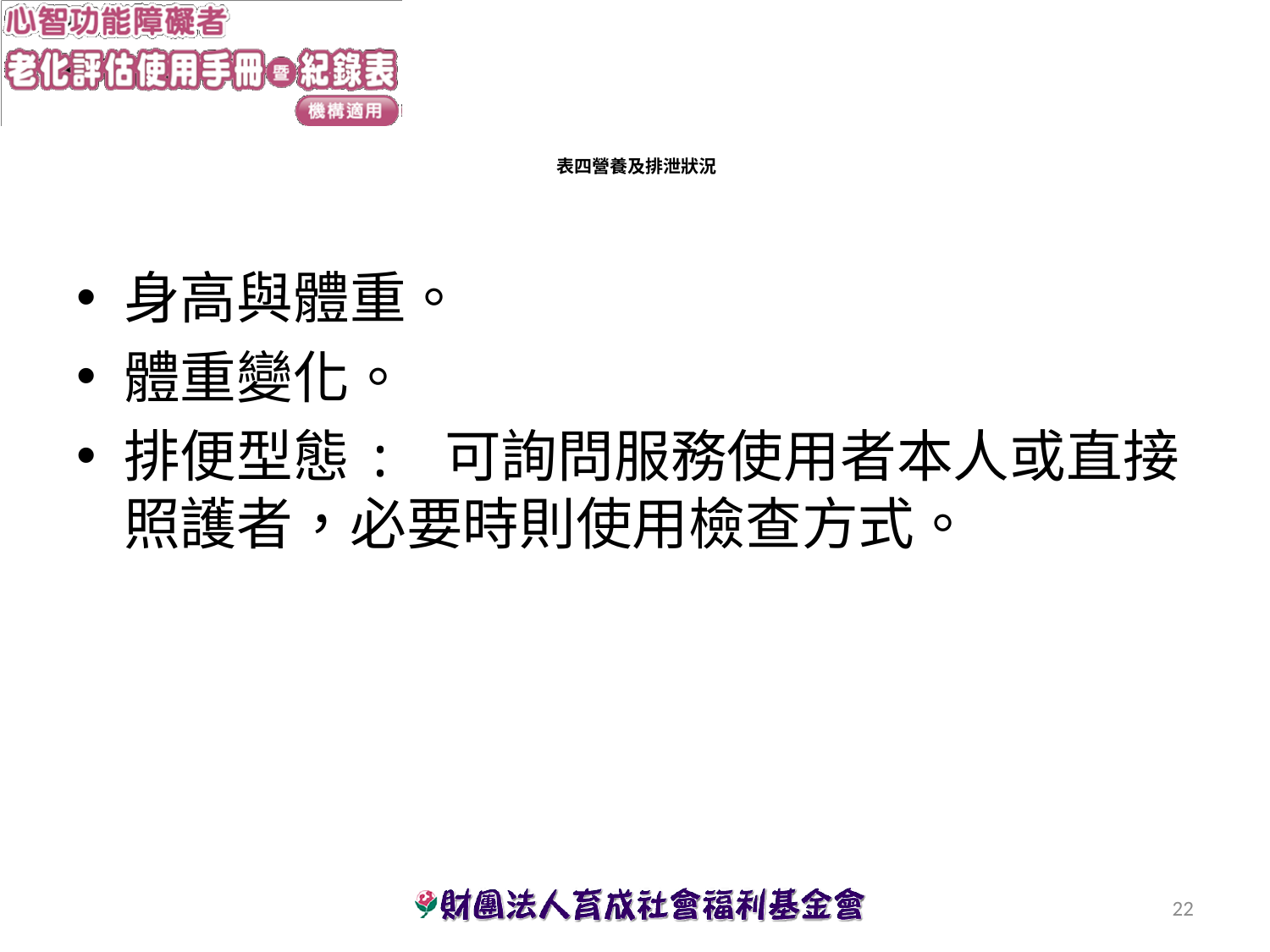

# 表四營養及排泄狀況
身高與體重。
體重變化。
排便型態: 可詢問服務使用者本人或直接照護者，必要時則使用檢查方式。
22